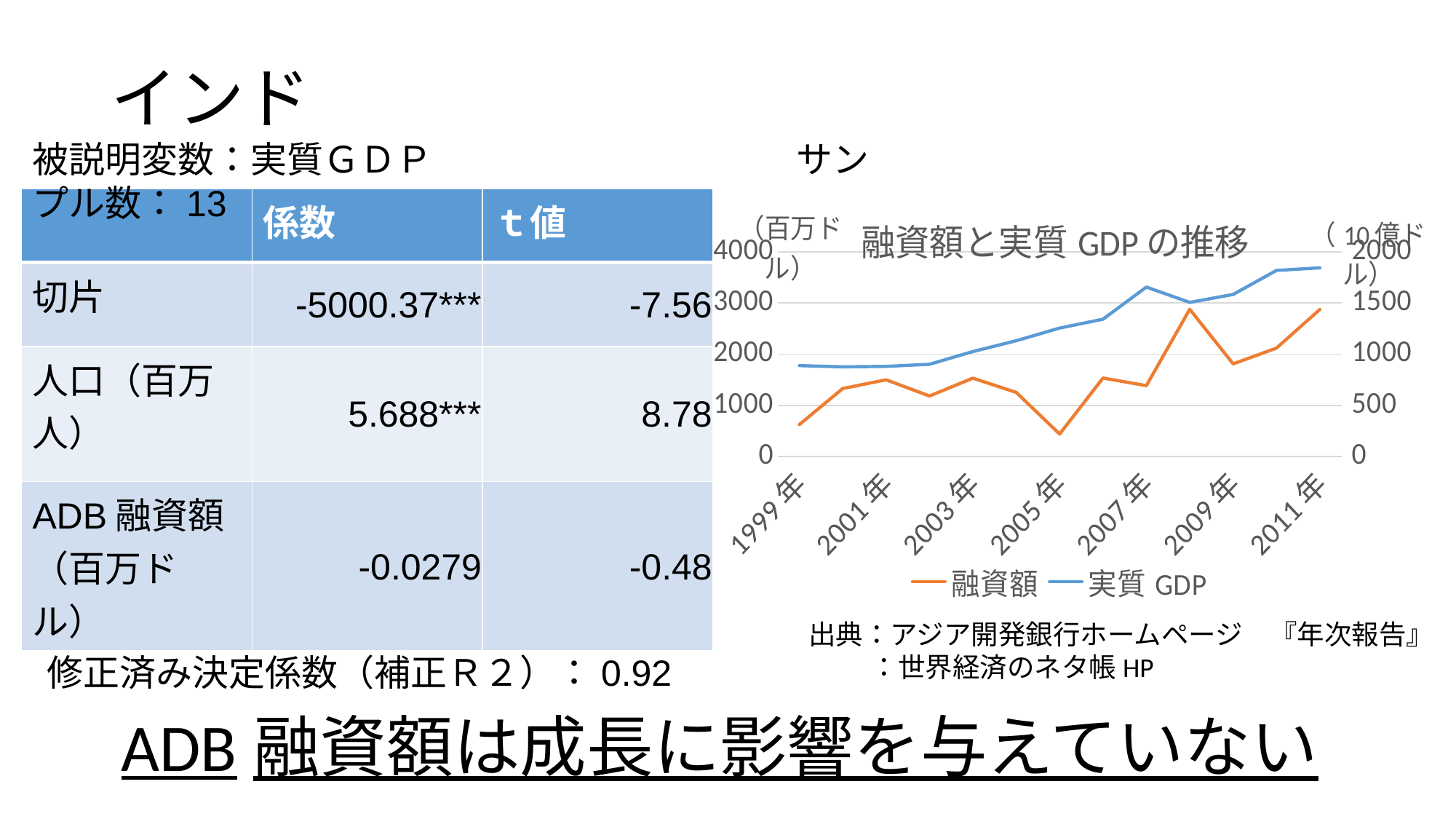

# インド
被説明変数：実質ＧＤＰ　　　　　　　　　　サンプル数：13

### Chart: 融資額と実質GDPの推移

| Category | 融資額 | 実質GDP |
|---|---|---|
| 1999年 | 625.0 | 888.711212640396 |
| 2000年 | 1330.0 | 876.4987127620448 |
| 2001年 | 1500.0 | 881.073849447021 |
| 2002年 | 1183.6 | 901.6526080220347 |
| 2003年 | 1532.0 | 1025.6593133189585 |
| 2004年 | 1254.4 | 1131.3734713076199 |
| 2005年 | 440.31 | 1254.8435619735258 |
| 2006年 | 1535.0 | 1341.512367491166 |
| 2007年 | 1386.39 | 1655.3521314980624 |
| 2008年 | 2876.9 | 1505.472881564383 |
| 2009年 | 1811.0 | 1583.2212430426716 |
| 2010年 | 2119.6 | 1817.7040110650073 |
| 2011年 | 2872.94 | 1843.02 |
|  | 係数 | ｔ値 |
| --- | --- | --- |
| 切片 | -5000.37\*\*\* | -7.56 |
| 人口（百万人） | 5.688\*\*\* | 8.78 |
| ADB融資額（百万ドル） | -0.0279 | -0.48 |
出典：アジア開発銀行ホームページ　『年次報告』
         ：世界経済のネタ帳HP
修正済み決定係数（補正Ｒ２）：0.92
ADB融資額は成長に影響を与えていない